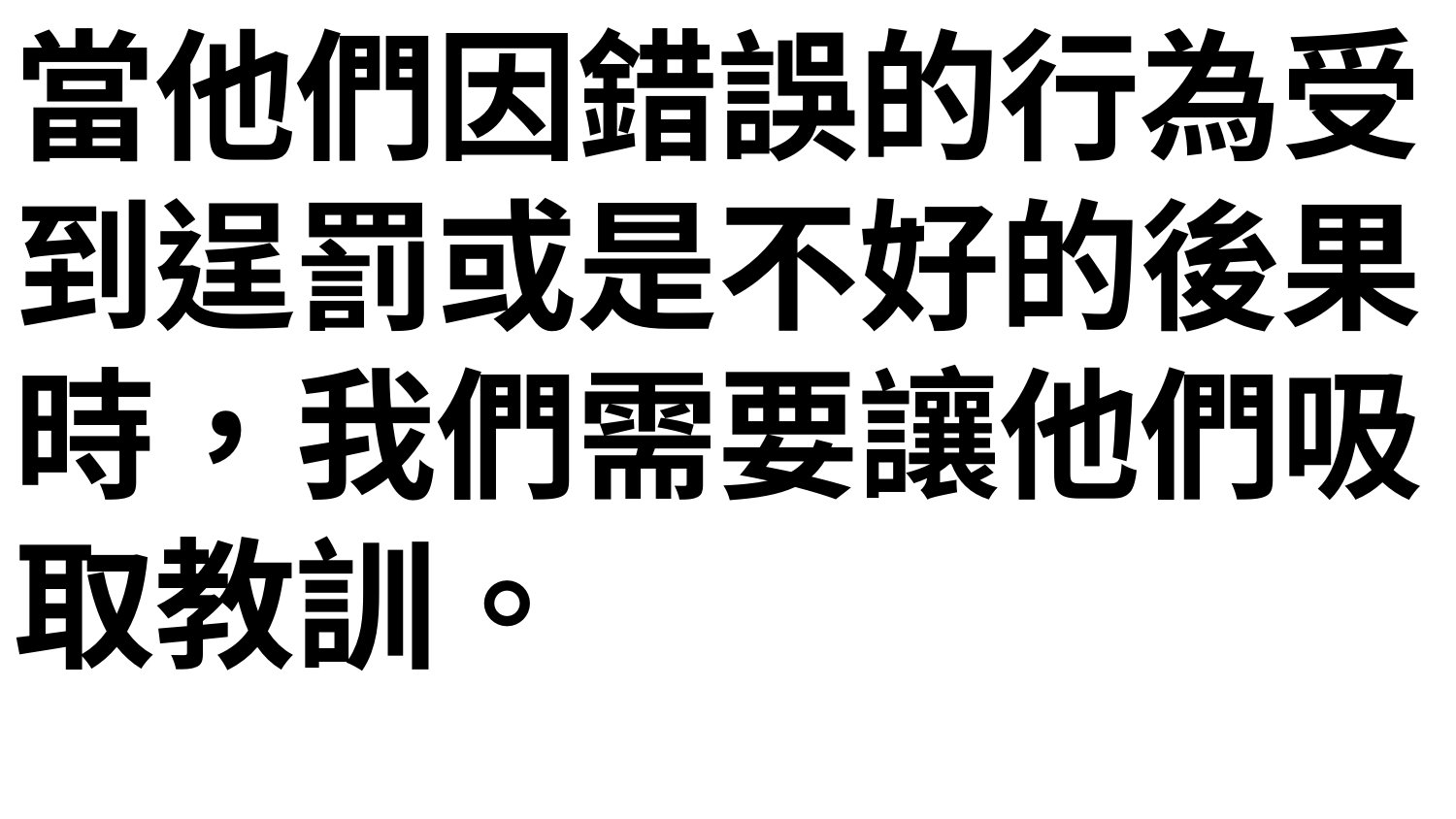

當他們因錯誤的行為受到逞罰或是不好的後果時，我們需要讓他們吸取教訓。